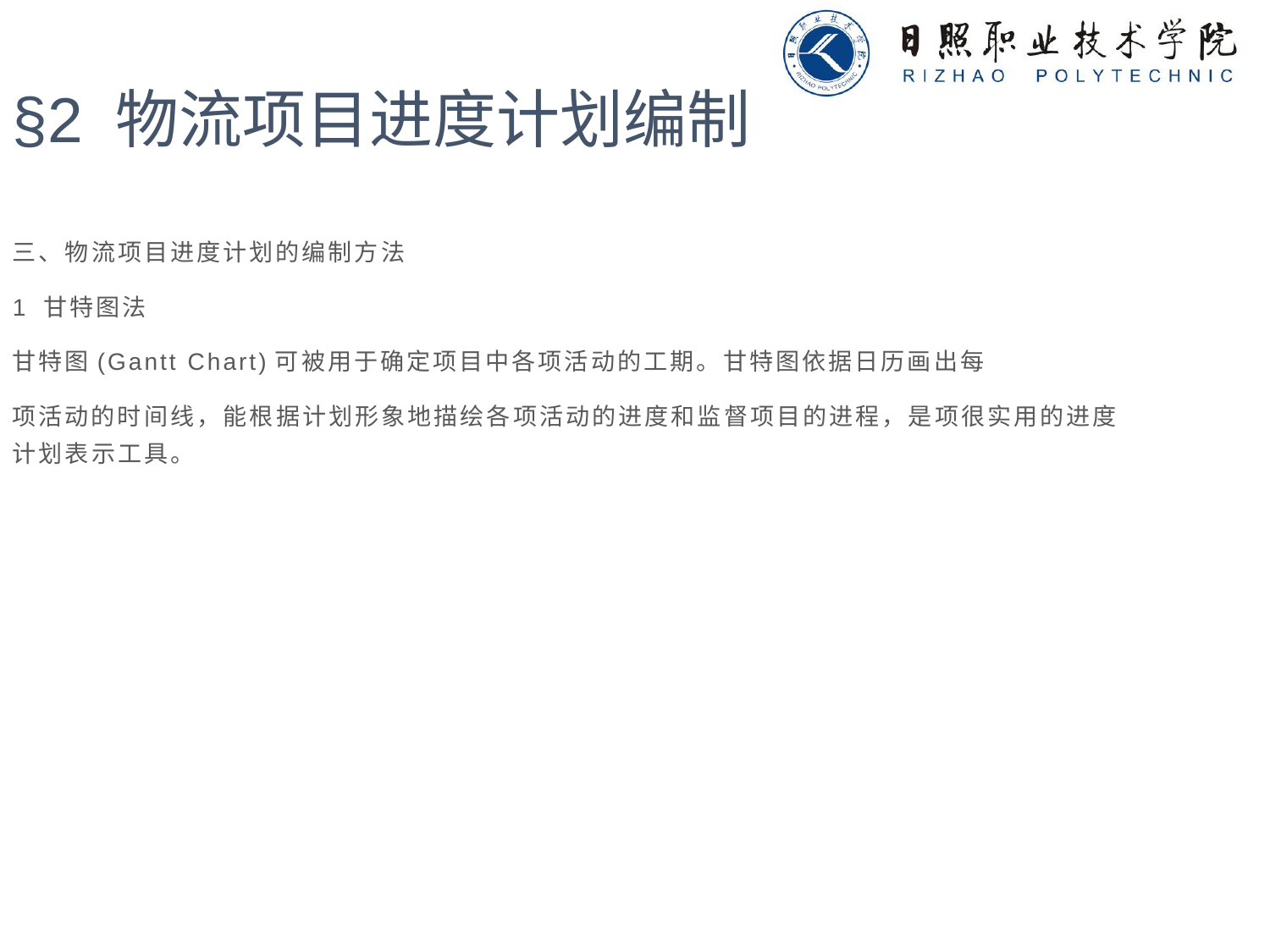

§2 物流项目进度计划编制
三、物流项目进度计划的编制方法
1 甘特图法
甘特图(Gantt Chart)可被用于确定项目中各项活动的工期。甘特图依据日历画出每
项活动的时间线，能根据计划形象地描绘各项活动的进度和监督项目的进程，是项很实用的进度计划表示工具。